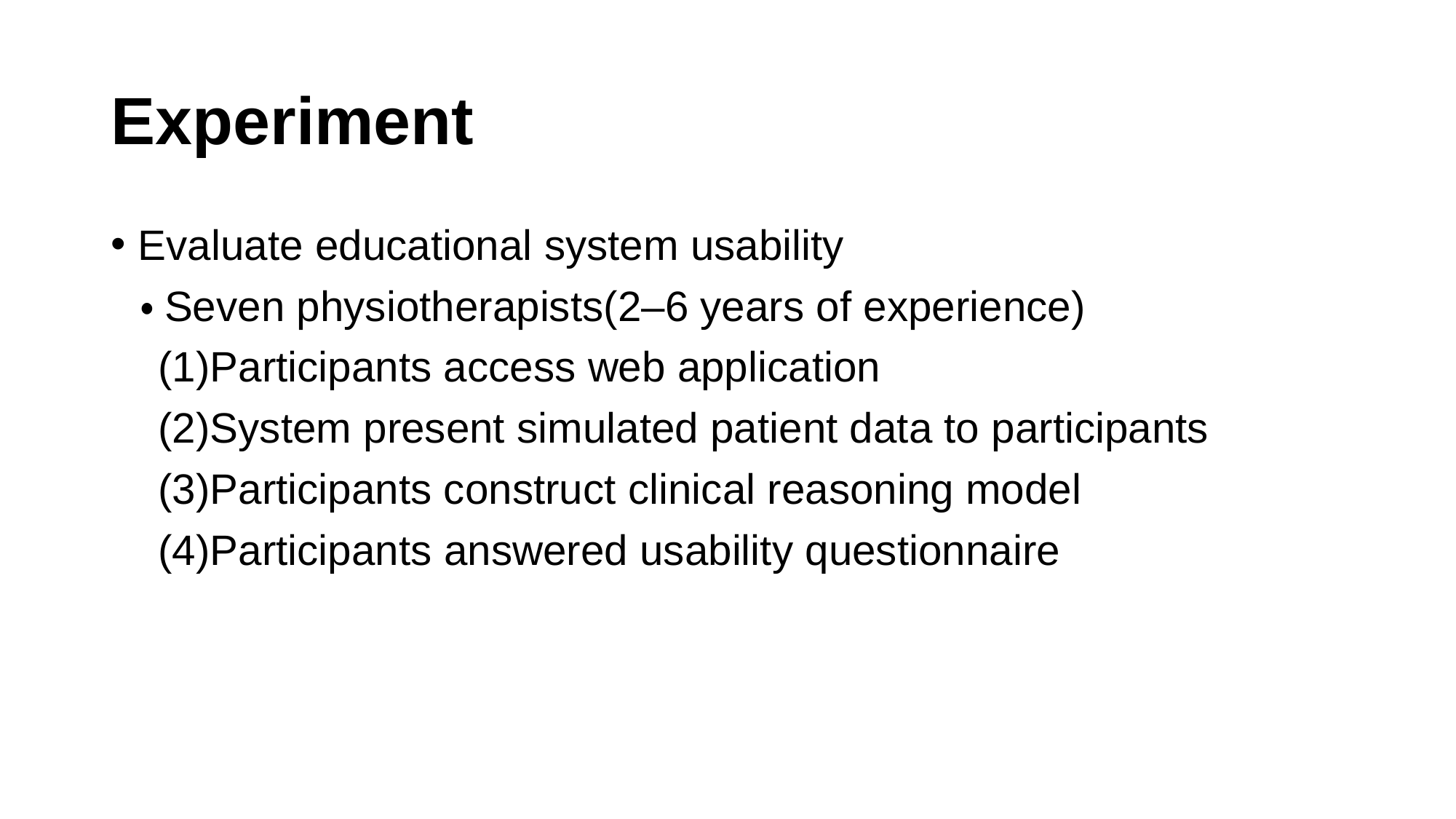

# Experiment
Evaluate educational system usability
  ・Seven physiotherapists(2–6 years of experience)
    (1)Participants access web application
    (2)System present simulated patient data to participants
    (3)Participants construct clinical reasoning model
    (4)Participants answered usability questionnaire